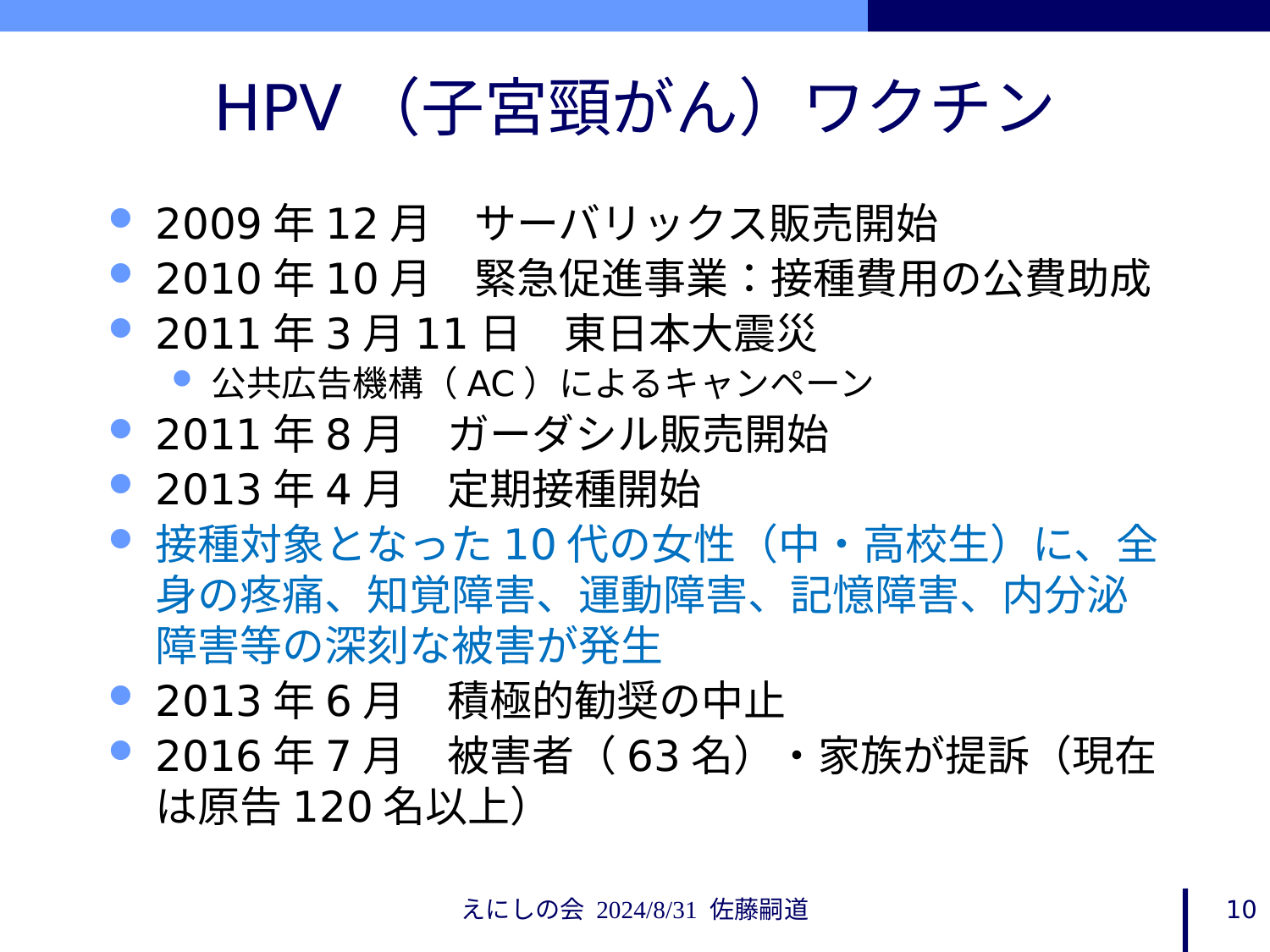

# HPV（子宮頸がん）ワクチン
2009年12月　サーバリックス販売開始
2010年10月　緊急促進事業：接種費用の公費助成
2011年3月11日　東日本大震災
公共広告機構（AC）によるキャンペーン
2011年8月　ガーダシル販売開始
2013年4月　定期接種開始
接種対象となった10代の女性（中・高校生）に、全身の疼痛、知覚障害、運動障害、記憶障害、内分泌障害等の深刻な被害が発生
2013年6月　積極的勧奨の中止
2016年7月　被害者（63名）・家族が提訴（現在は原告120名以上）

えにしの会 2024/8/31 佐藤嗣道
10